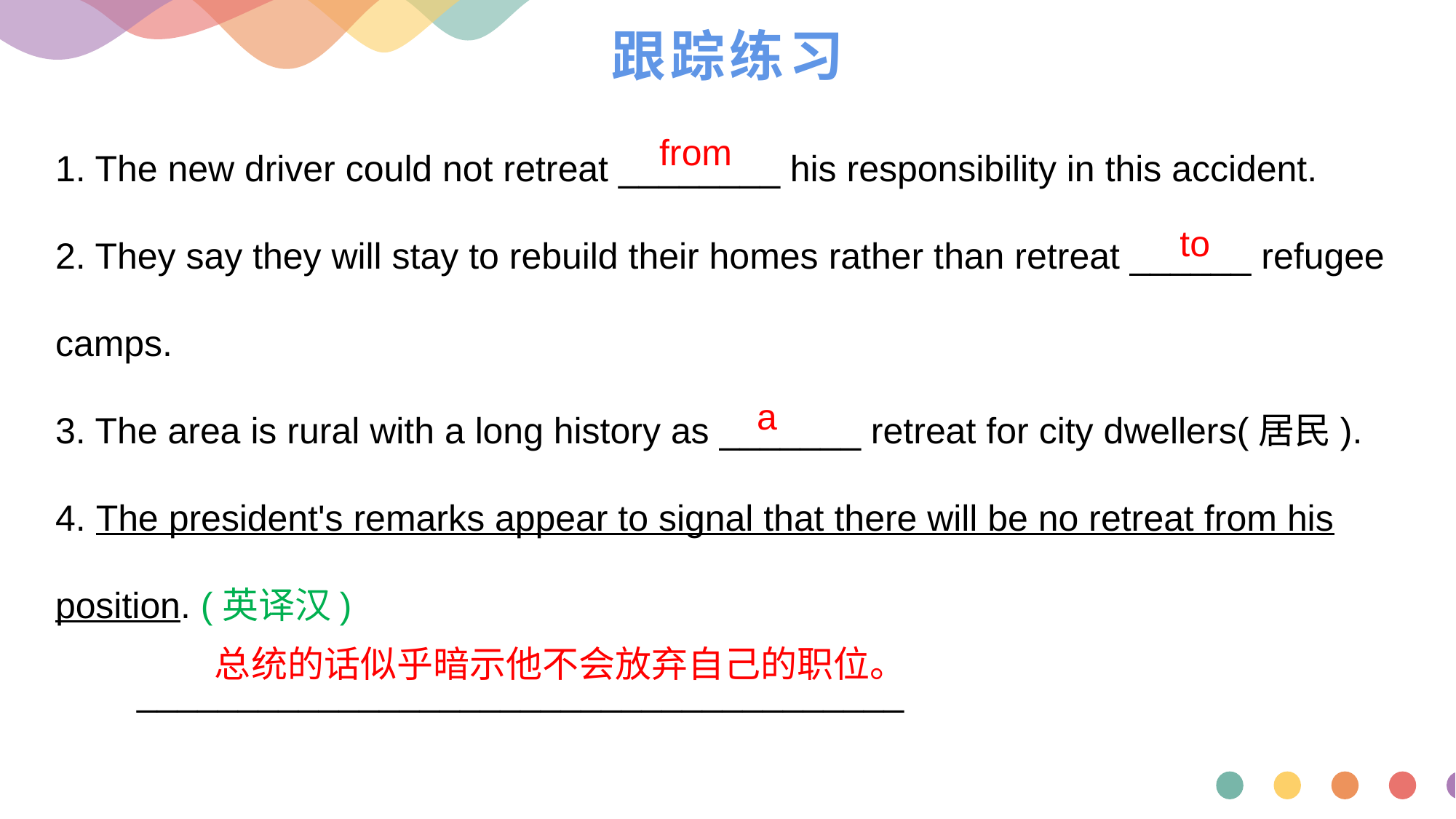

# 跟踪练习
1. The new driver could not retreat ________ his responsibility in this accident.
2. They say they will stay to rebuild their homes rather than retreat ______ refugee camps.
3. The area is rural with a long history as _______ retreat for city dwellers(居民).
4. The president's remarks appear to signal that there will be no retreat from his position. (英译汉)
        ______________________________________
 from
to
 a
 总统的话似乎暗示他不会放弃自己的职位。